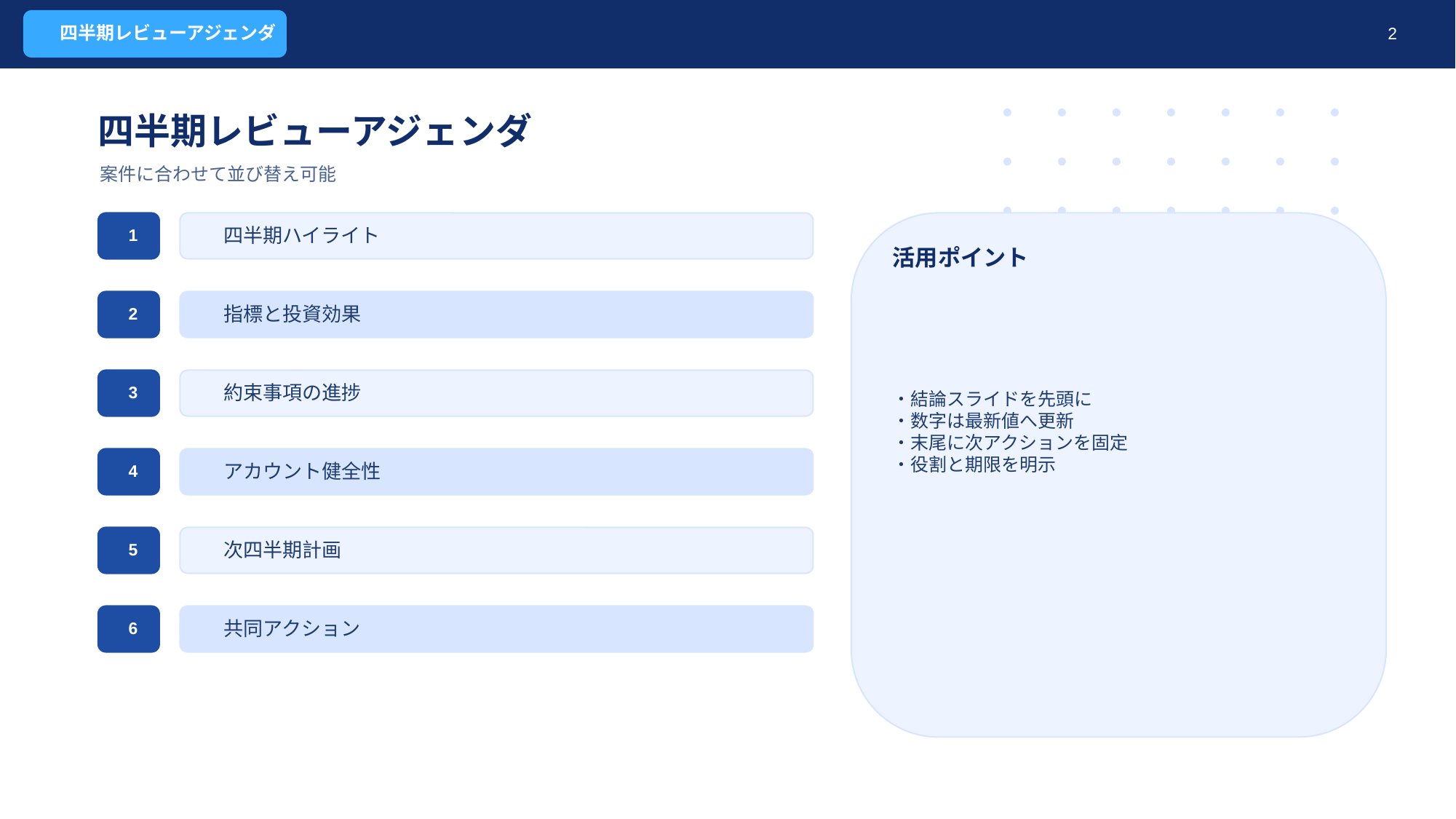

四半期レビューアジェンダ
2
四半期レビューアジェンダ

案件に合わせて並び替え可能

1
四半期ハイライト
活用ポイント

・結論スライドを先頭に
・数字は最新値へ更新
・末尾に次アクションを固定
・役割と期限を明示
2
指標と投資効果

3
約束事項の進捗

4
アカウント健全性

5
次四半期計画

6
共同アクション